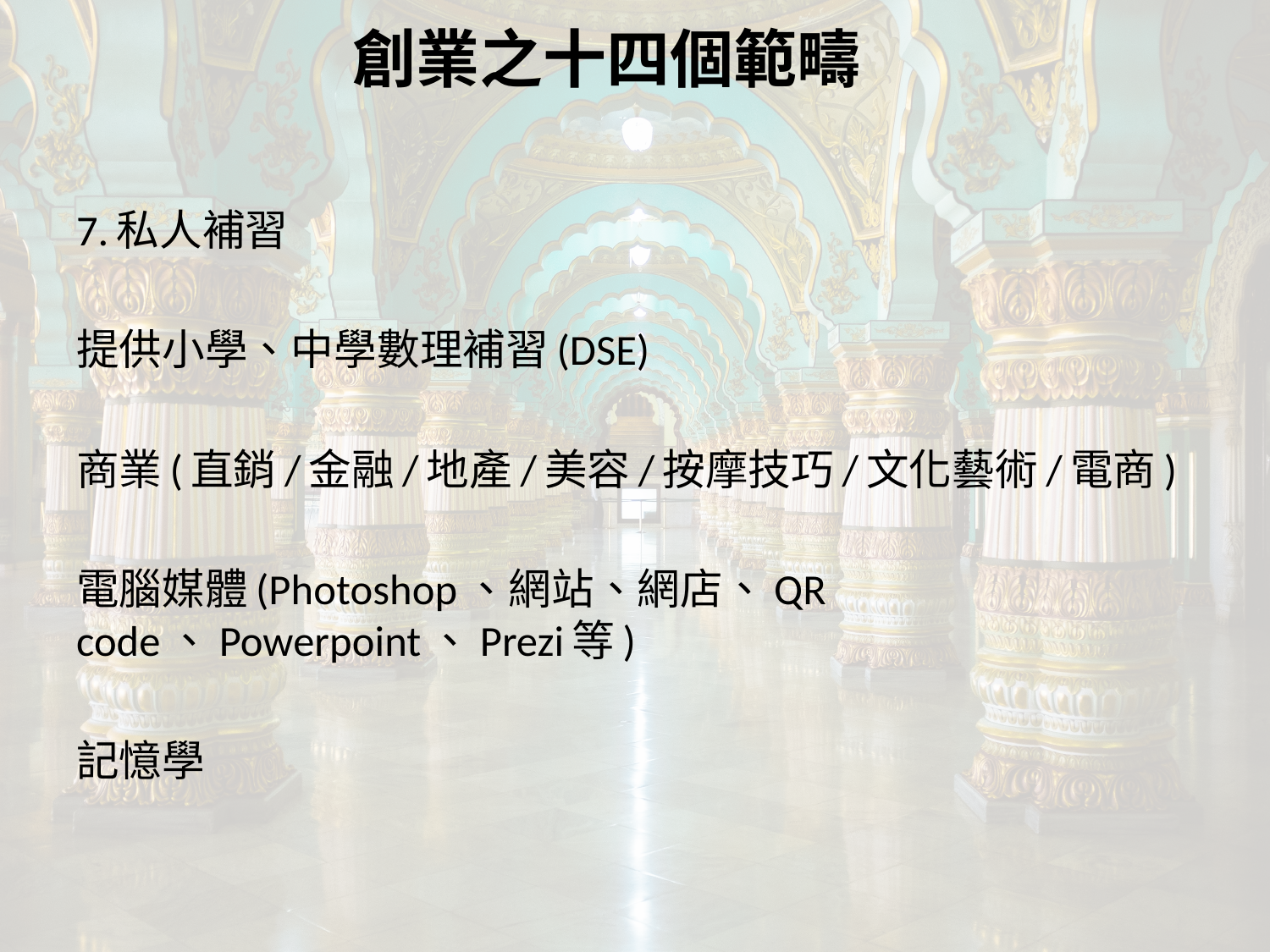

# 創業之十四個範疇

7.私人補習

提供小學、中學數理補習(DSE)

商業(直銷/金融/地產/美容/按摩技巧/文化藝術/電商)

電腦媒體(Photoshop、網站、網店、QR code、Powerpoint、Prezi等)

記憶學